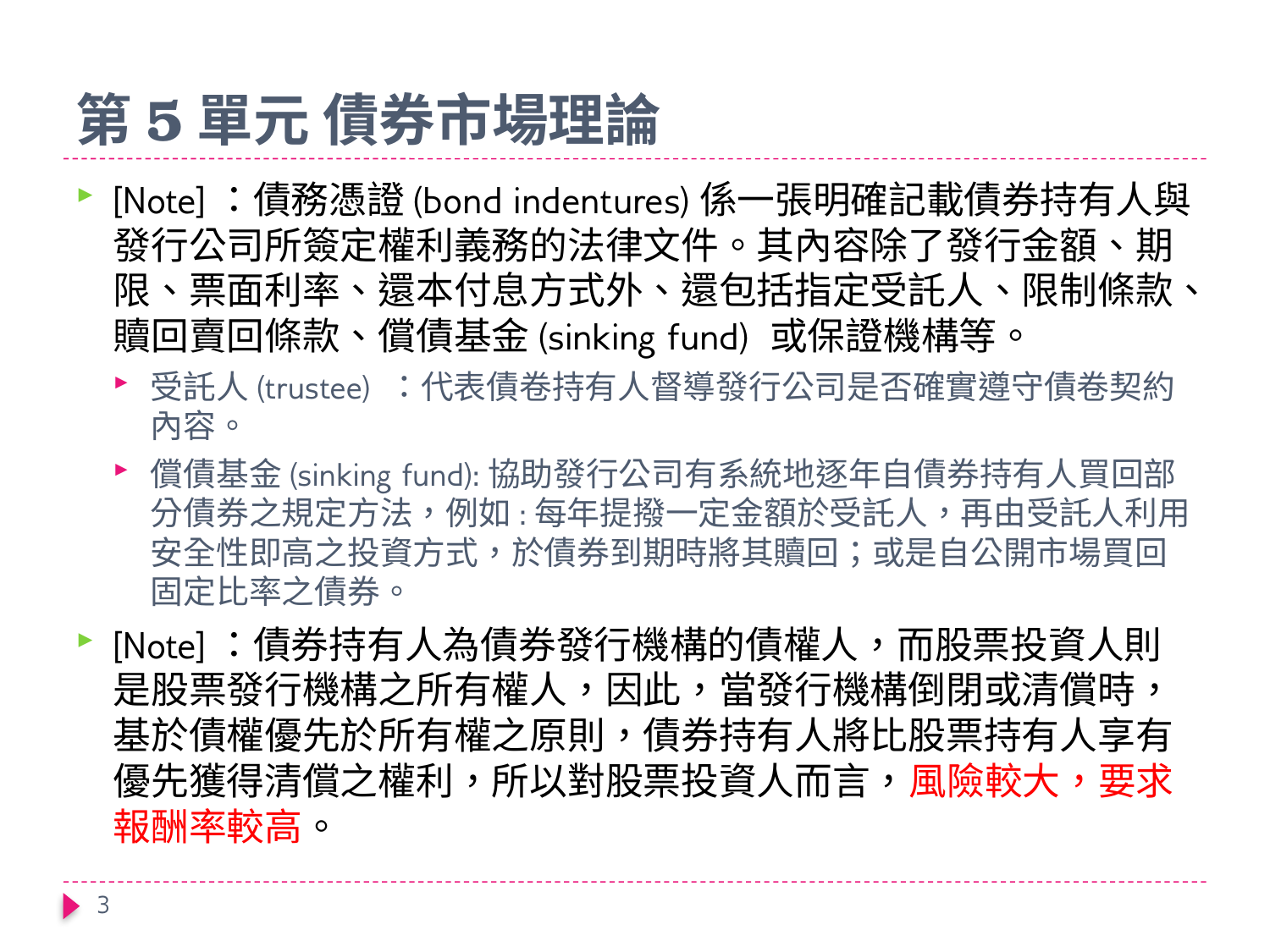

# 第5單元 債券市場理論
[Note]：債務憑證(bond indentures)係一張明確記載債券持有人與發行公司所簽定權利義務的法律文件。其內容除了發行金額、期限、票面利率、還本付息方式外、還包括指定受託人、限制條款、贖回賣回條款、償債基金(sinking fund) 或保證機構等。
受託人(trustee) ：代表債卷持有人督導發行公司是否確實遵守債卷契約內容。
償債基金(sinking fund):協助發行公司有系統地逐年自債券持有人買回部分債券之規定方法，例如:每年提撥一定金額於受託人，再由受託人利用安全性即高之投資方式，於債券到期時將其贖回；或是自公開市場買回固定比率之債券。
[Note]：債券持有人為債券發行機構的債權人，而股票投資人則是股票發行機構之所有權人，因此，當發行機構倒閉或清償時，基於債權優先於所有權之原則，債券持有人將比股票持有人享有優先獲得清償之權利，所以對股票投資人而言，風險較大，要求報酬率較高。

3